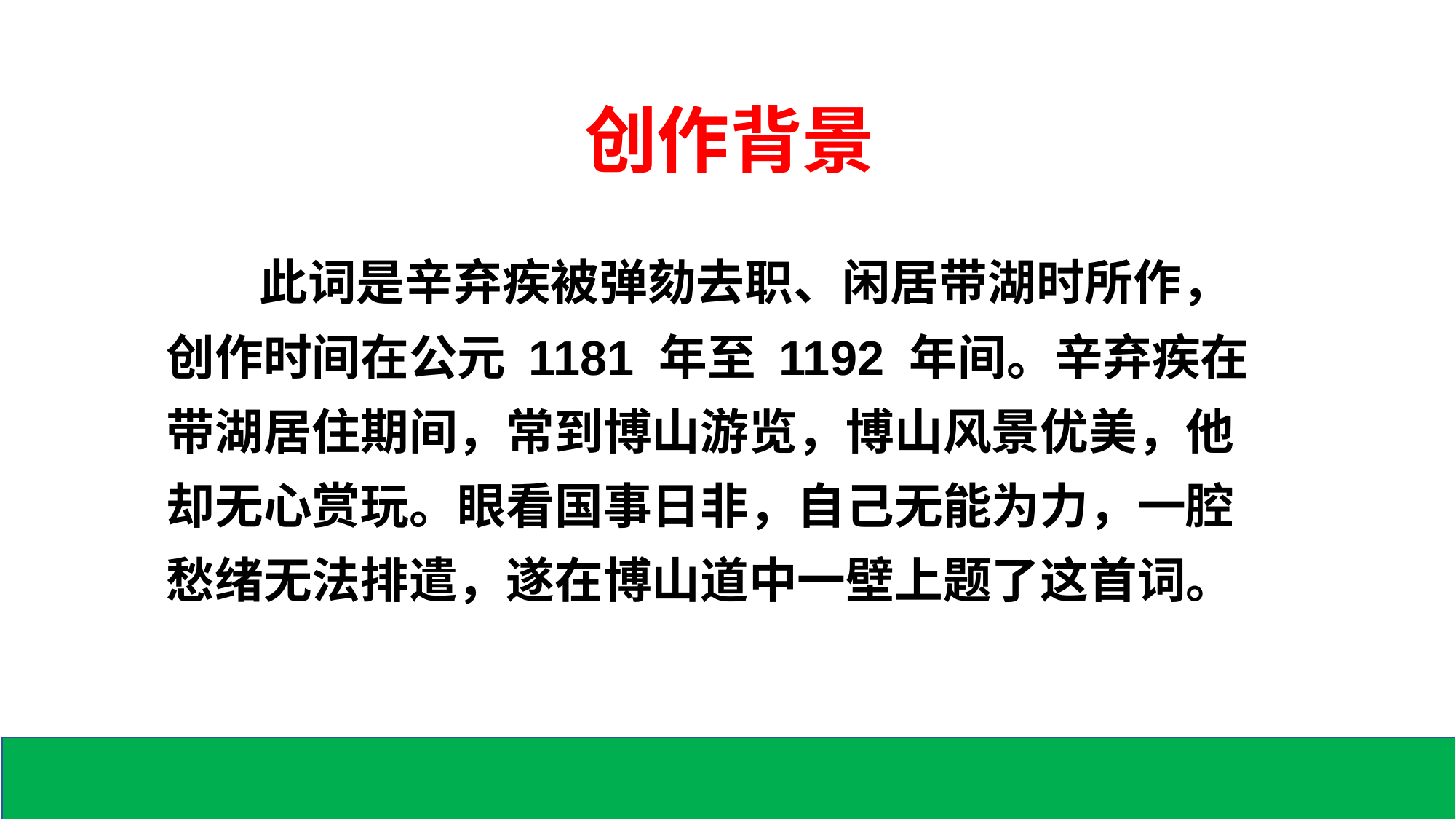

创作背景
        此词是辛弃疾被弹劾去职、闲居带湖时所作，创作时间在公元 1181 年至 1192 年间。辛弃疾在带湖居住期间，常到博山游览，博山风景优美，他却无心赏玩。眼看国事日非，自己无能为力，一腔愁绪无法排遣，遂在博山道中一壁上题了这首词。